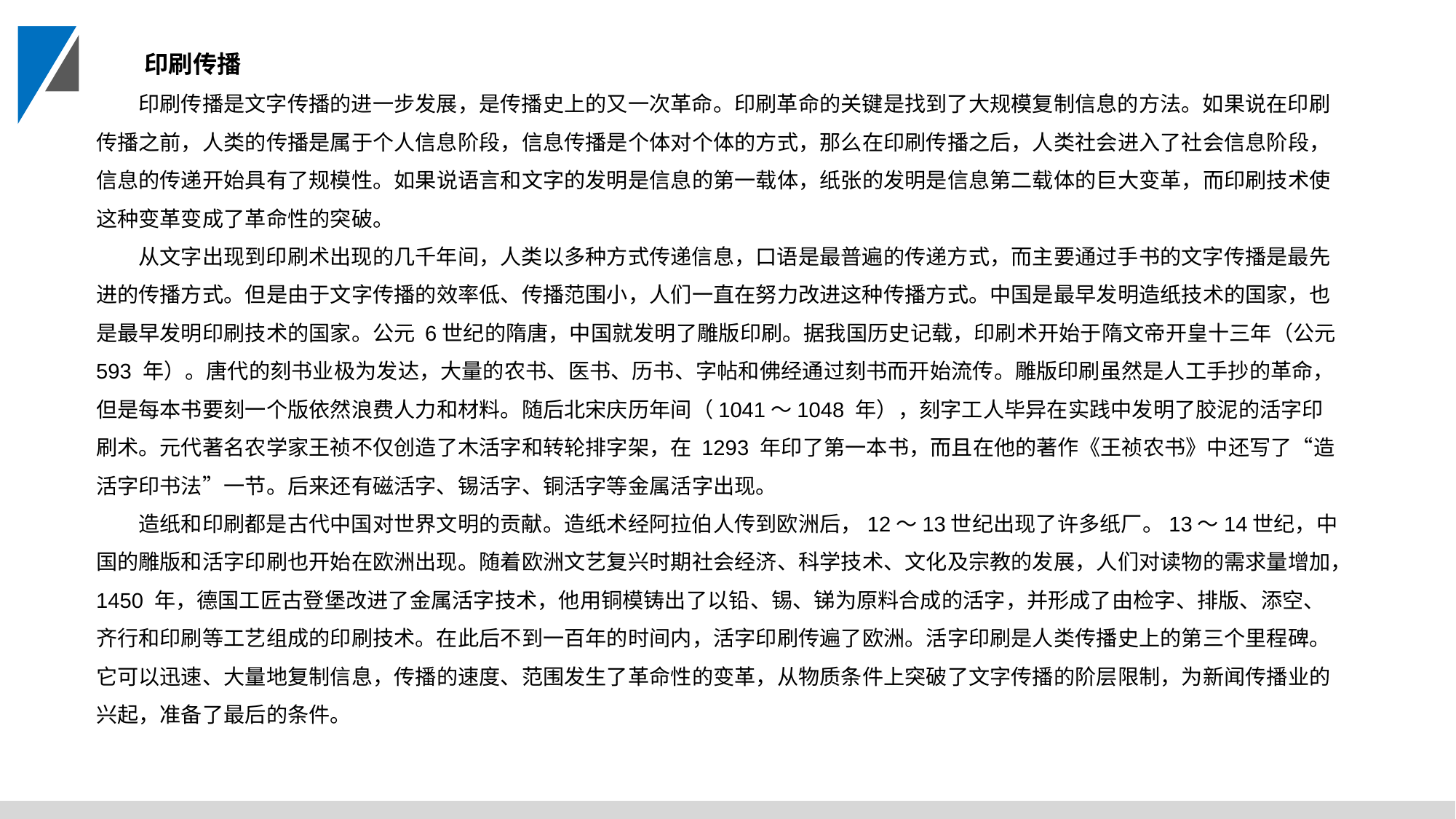

印刷传播
印刷传播是文字传播的进一步发展，是传播史上的又一次革命。印刷革命的关键是找到了大规模复制信息的方法。如果说在印刷传播之前，人类的传播是属于个人信息阶段，信息传播是个体对个体的方式，那么在印刷传播之后，人类社会进入了社会信息阶段，信息的传递开始具有了规模性。如果说语言和文字的发明是信息的第一载体，纸张的发明是信息第二载体的巨大变革，而印刷技术使这种变革变成了革命性的突破。
从文字出现到印刷术出现的几千年间，人类以多种方式传递信息，口语是最普遍的传递方式，而主要通过手书的文字传播是最先进的传播方式。但是由于文字传播的效率低、传播范围小，人们一直在努力改进这种传播方式。中国是最早发明造纸技术的国家，也是最早发明印刷技术的国家。公元 6世纪的隋唐，中国就发明了雕版印刷。据我国历史记载，印刷术开始于隋文帝开皇十三年（公元 593 年）。唐代的刻书业极为发达，大量的农书、医书、历书、字帖和佛经通过刻书而开始流传。雕版印刷虽然是人工手抄的革命，但是每本书要刻一个版依然浪费人力和材料。随后北宋庆历年间（1041～1048 年），刻字工人毕异在实践中发明了胶泥的活字印刷术。元代著名农学家王祯不仅创造了木活字和转轮排字架，在 1293 年印了第一本书，而且在他的著作《王祯农书》中还写了“造活字印书法”一节。后来还有磁活字、锡活字、铜活字等金属活字出现。
造纸和印刷都是古代中国对世界文明的贡献。造纸术经阿拉伯人传到欧洲后，12～13世纪出现了许多纸厂。13～14世纪，中国的雕版和活字印刷也开始在欧洲出现。随着欧洲文艺复兴时期社会经济、科学技术、文化及宗教的发展，人们对读物的需求量增加，1450 年，德国工匠古登堡改进了金属活字技术，他用铜模铸出了以铅、锡、锑为原料合成的活字，并形成了由检字、排版、添空、齐行和印刷等工艺组成的印刷技术。在此后不到一百年的时间内，活字印刷传遍了欧洲。活字印刷是人类传播史上的第三个里程碑。它可以迅速、大量地复制信息，传播的速度、范围发生了革命性的变革，从物质条件上突破了文字传播的阶层限制，为新闻传播业的兴起，准备了最后的条件。